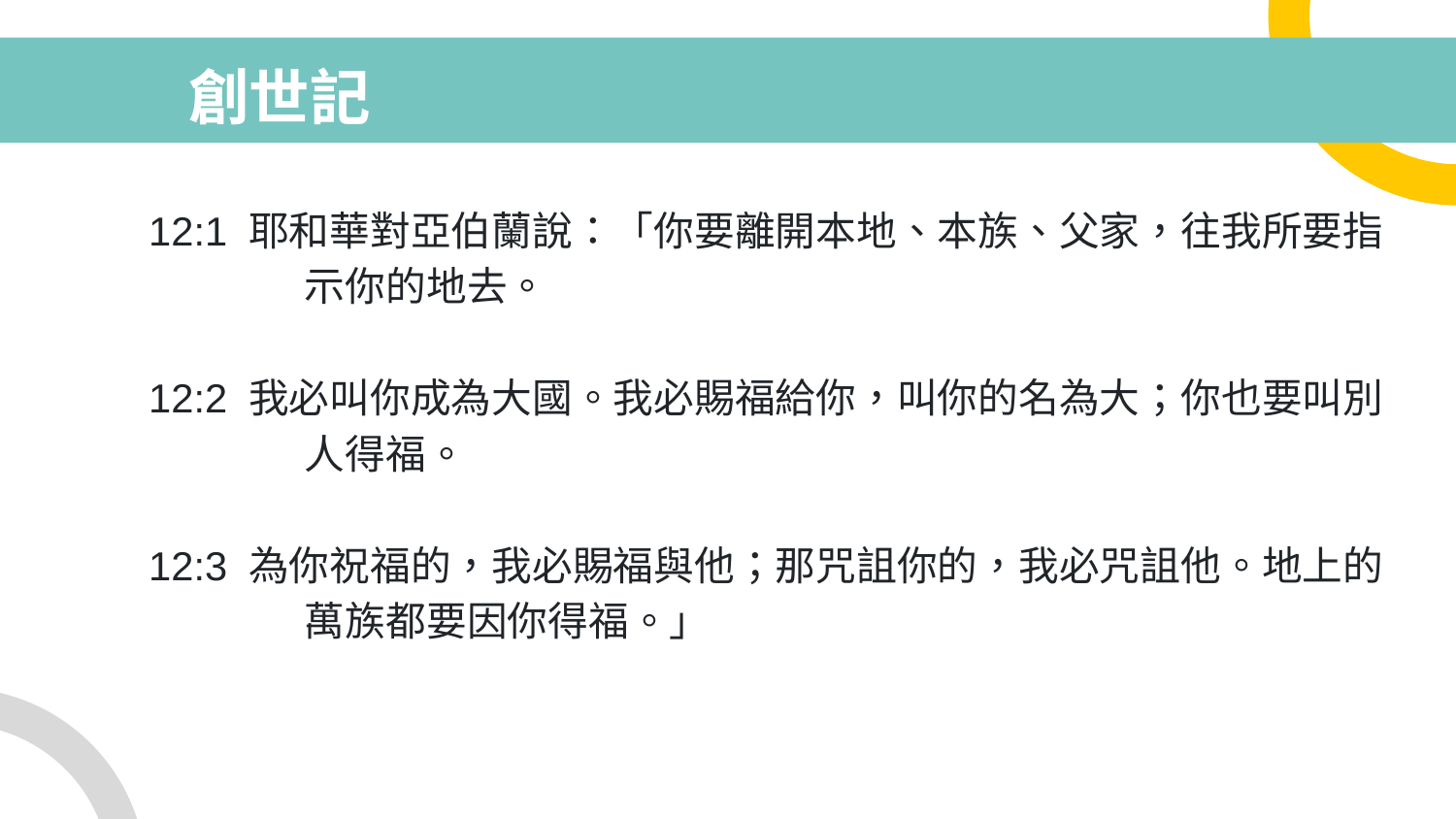

# 創世記
12:1 耶和華對亞伯蘭說：「你要離開本地、本族、父家，往我所要指	 示你的地去。

12:2 我必叫你成為大國。我必賜福給你，叫你的名為大；你也要叫別	 人得福。

12:3 為你祝福的，我必賜福與他；那咒詛你的，我必咒詛他。地上的	 萬族都要因你得福。」